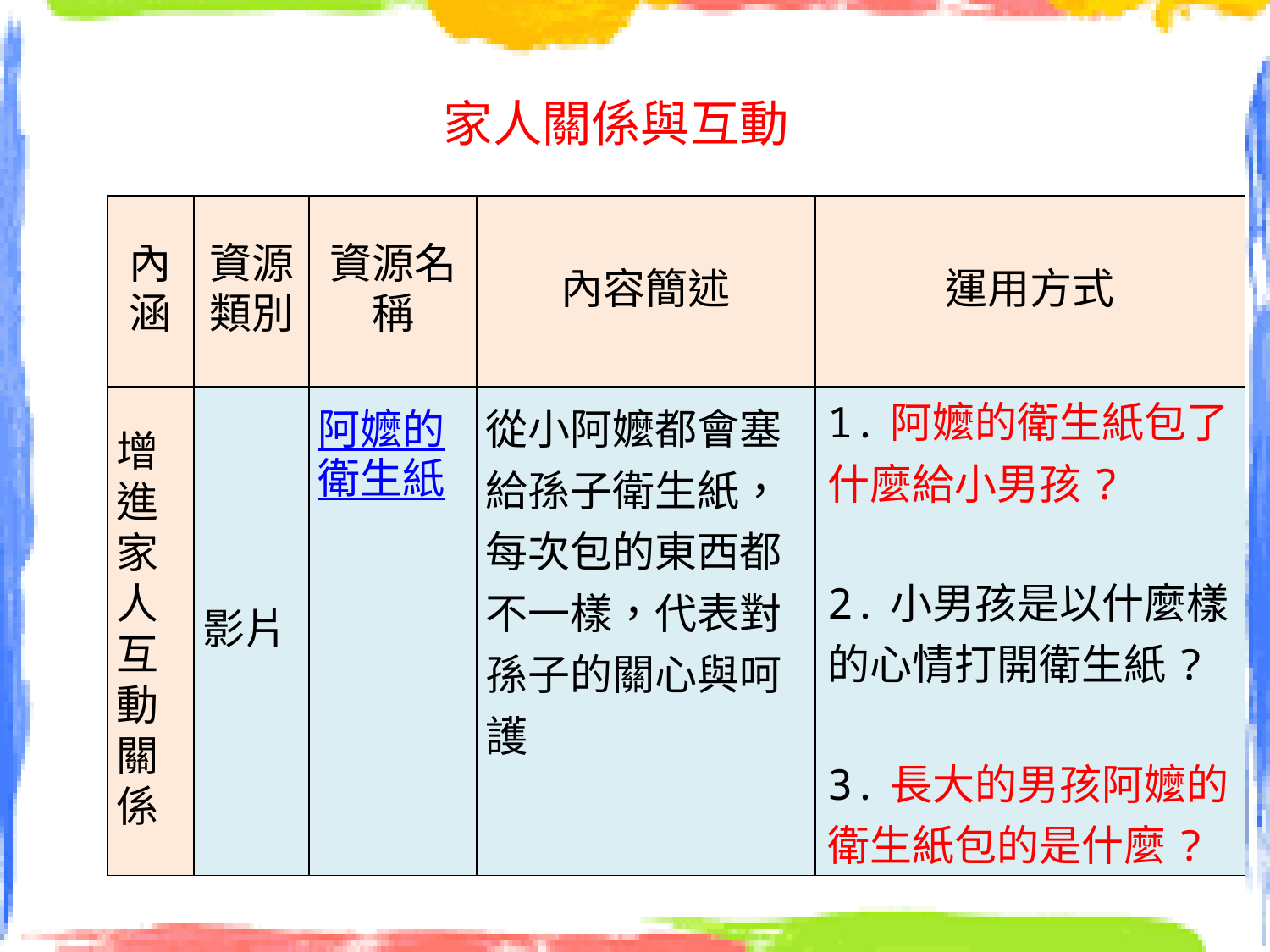

家人關係與互動
| 內涵 | 資源類別 | 資源名稱 | 內容簡述 | 運用方式 |
| --- | --- | --- | --- | --- |
| 增進家人互動關係 | 影片 | 阿嬤的衛生紙 | 從小阿嬤都會塞給孫子衛生紙，每次包的東西都不一樣，代表對孫子的關心與呵護 | 1.阿嬤的衛生紙包了什麼給小男孩? 2.小男孩是以什麼樣的心情打開衛生紙? 3.長大的男孩阿嬤的衛生紙包的是什麼? |